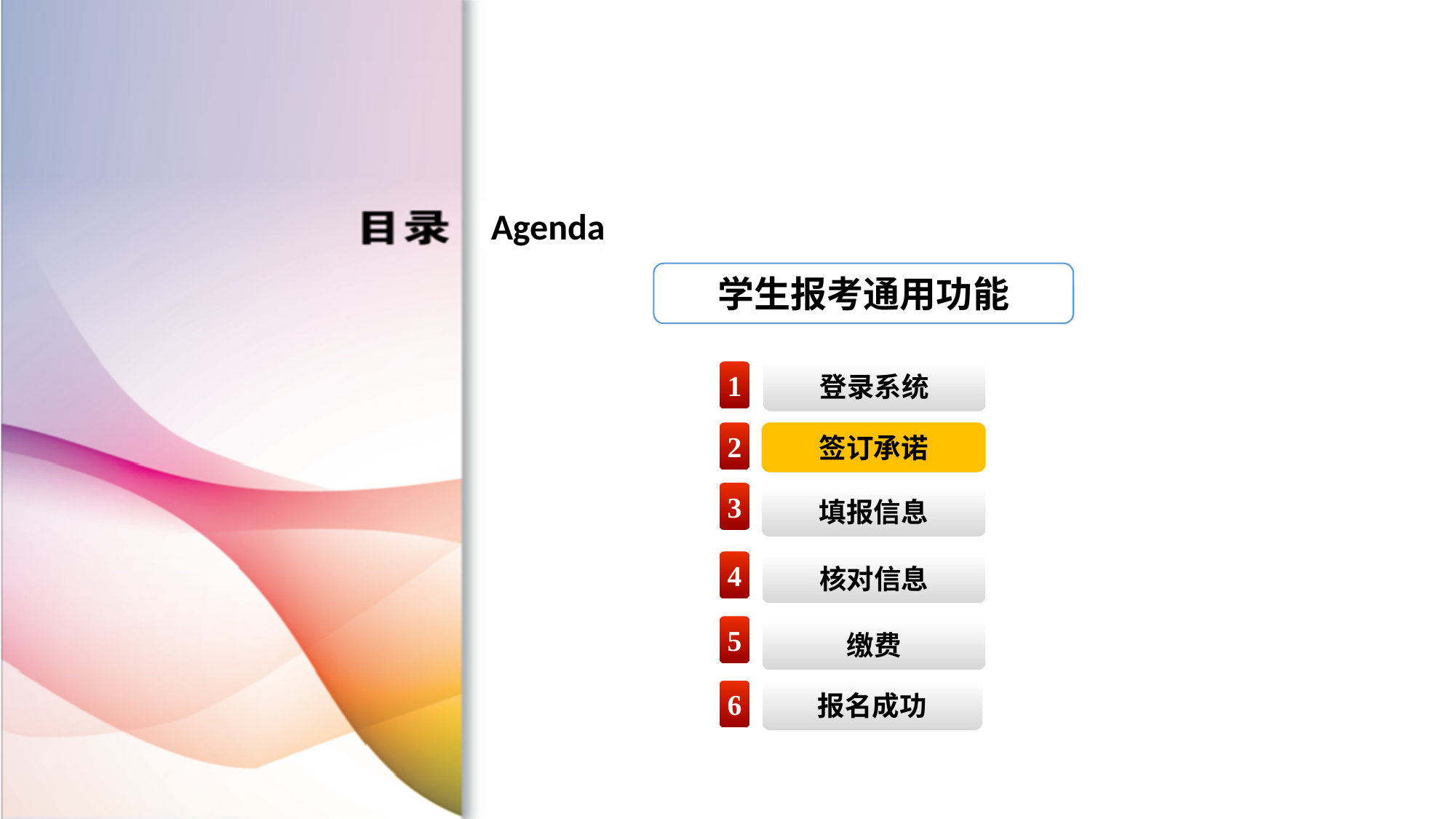

学生报考通用功能
1
登录系统
2
签订承诺
3
填报信息
4
核对信息
5
缴费
6
报名成功
2
2